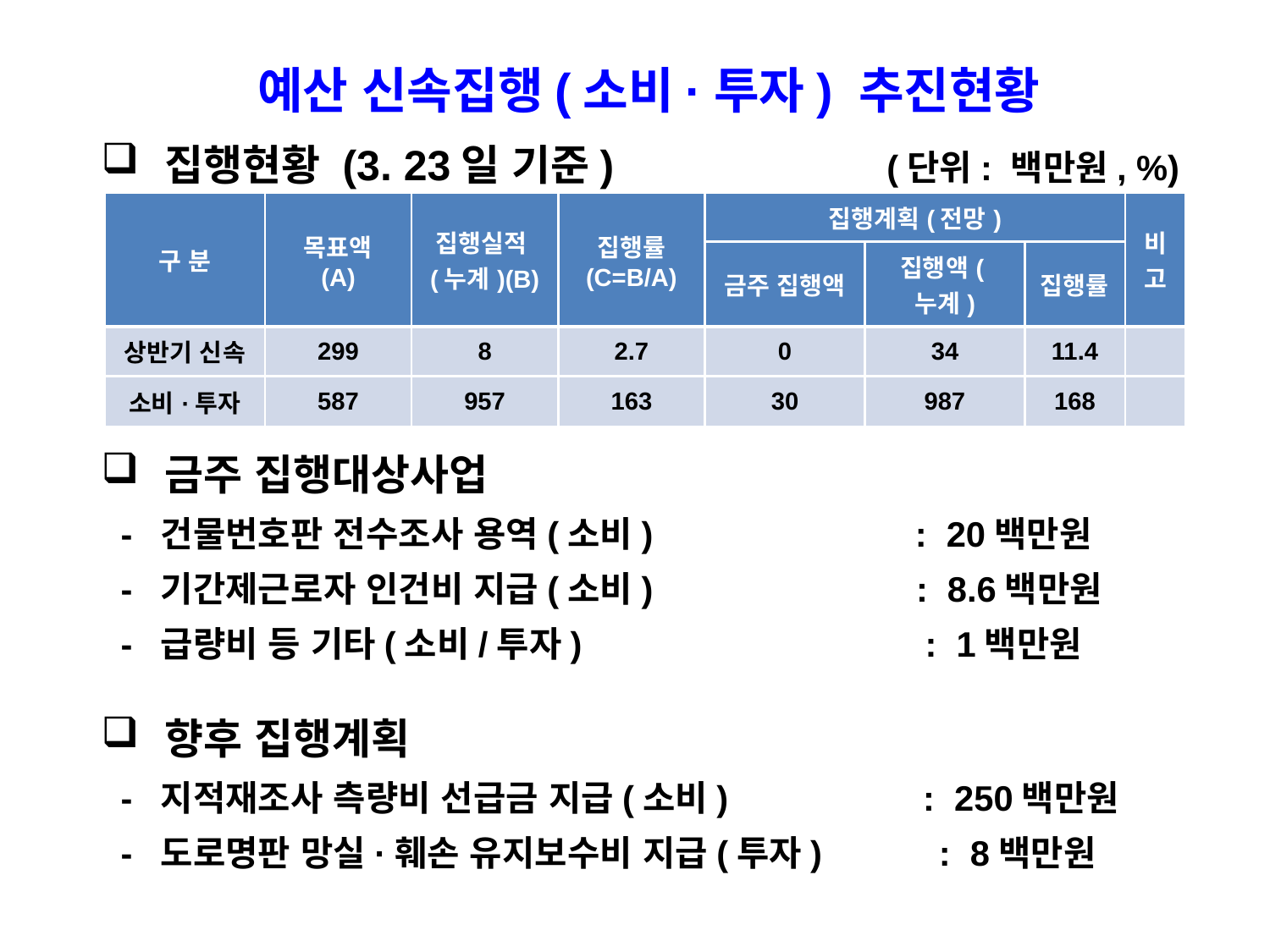

예산 신속집행(소비·투자) 추진현황
집행현황 (3. 23일 기준)                       (단위: 백만원, %)

금주 집행대상사업
  -  건물번호판 전수조사 용역(소비)                           :  20백만원
  -  기간제근로자 인건비 지급(소비)                           :  8.6백만원
  -  급량비 등 기타(소비/투자)                                     :  1백만원

향후 집행계획
  -  지적재조사 측량비 선급금 지급(소비)                    :  250백만원
  -  도로명판 망실·훼손 유지보수비 지급(투자)            :  8백만원

| 구 분 | 목표액 (A) | 집행실적(누계)(B) | 집행률 (C=B/A) | 집행계획(전망) |  |  | 비 고 |
| --- | --- | --- | --- | --- | --- | --- | --- |
|  |  |  |  | 금주 집행액 | 집행액(누계) | 집행률 |  |
| 상반기 신속 | 299 | 8 | 2.7 | 0 | 34 | 11.4 |  |
| 소비·투자 | 587 | 957 | 163 | 30 | 987 | 168 |  |